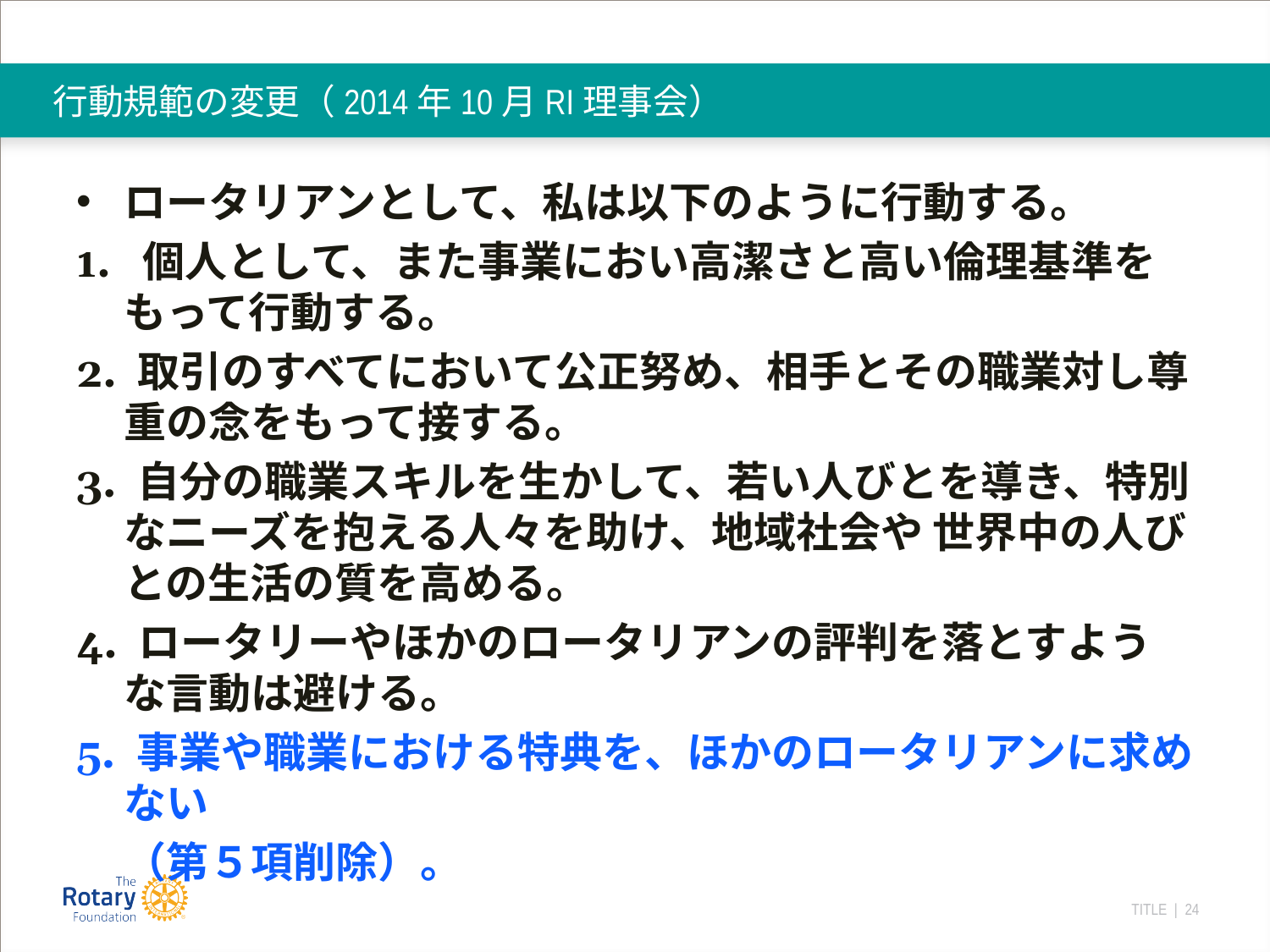

# 行動規範の変更（2014年10月RI理事会）
ロータリアンとして、私は以下のように行動する。
1.  個人として、また事業におい高潔さと高い倫理基準をもって行動する。
2. 取引のすべてにおいて公正努め、相手とその職業対し尊重の念をもって接する。
3. 自分の職業スキルを生かして、若い人びとを導き、特別なニーズを抱える人々を助け、地域社会や 世界中の人びとの生活の質を高める。
4. ロータリーやほかのロータリアンの評判を落とすような言動は避ける。
5. 事業や職業における特典を、ほかのロータリアンに求めない
	（第５項削除）。